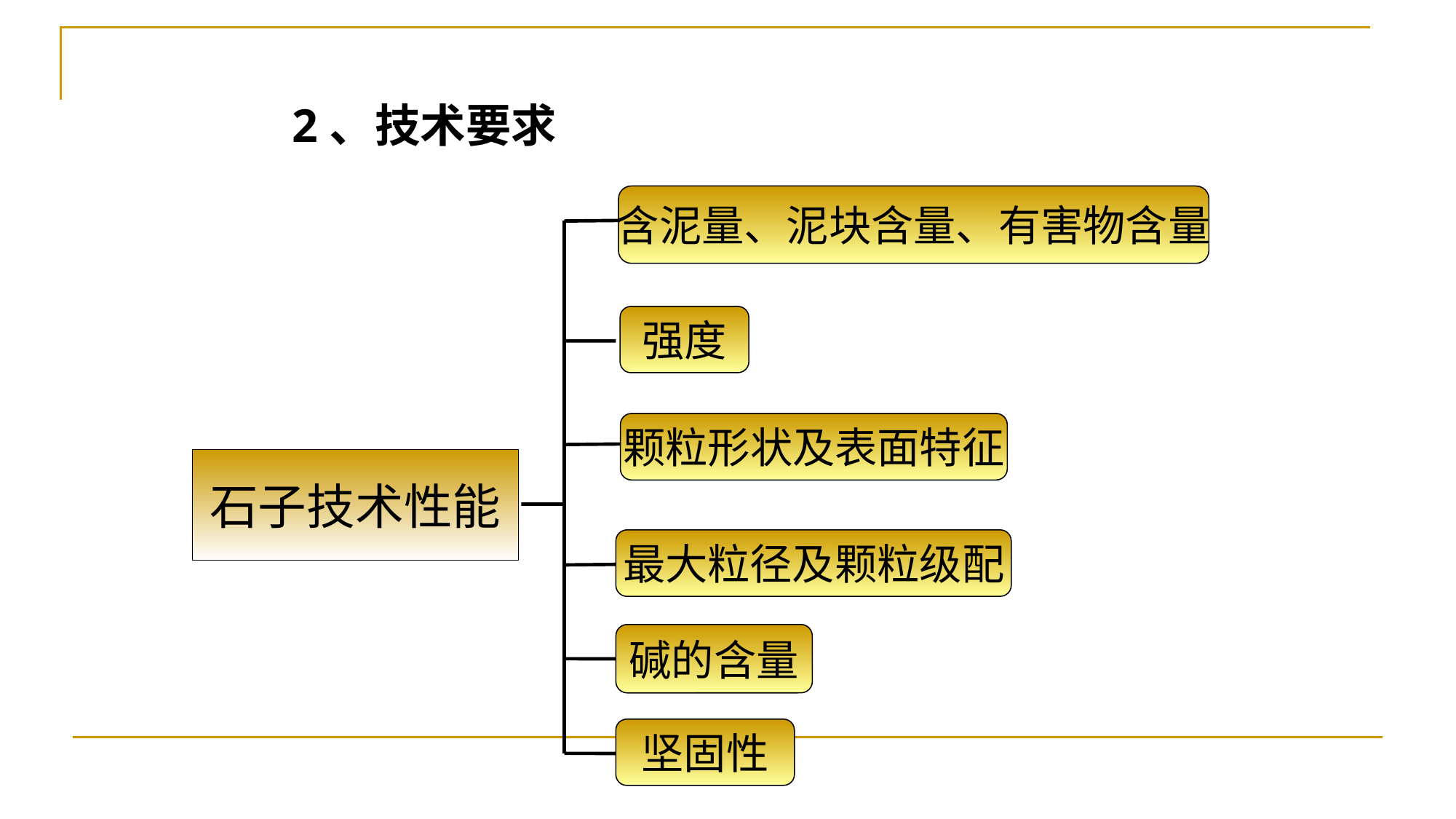

2、技术要求

含泥量、泥块含量、有害物含量

强度

颗粒形状及表面特征
石子技术性能

最大粒径及颗粒级配
碱的含量

坚固性